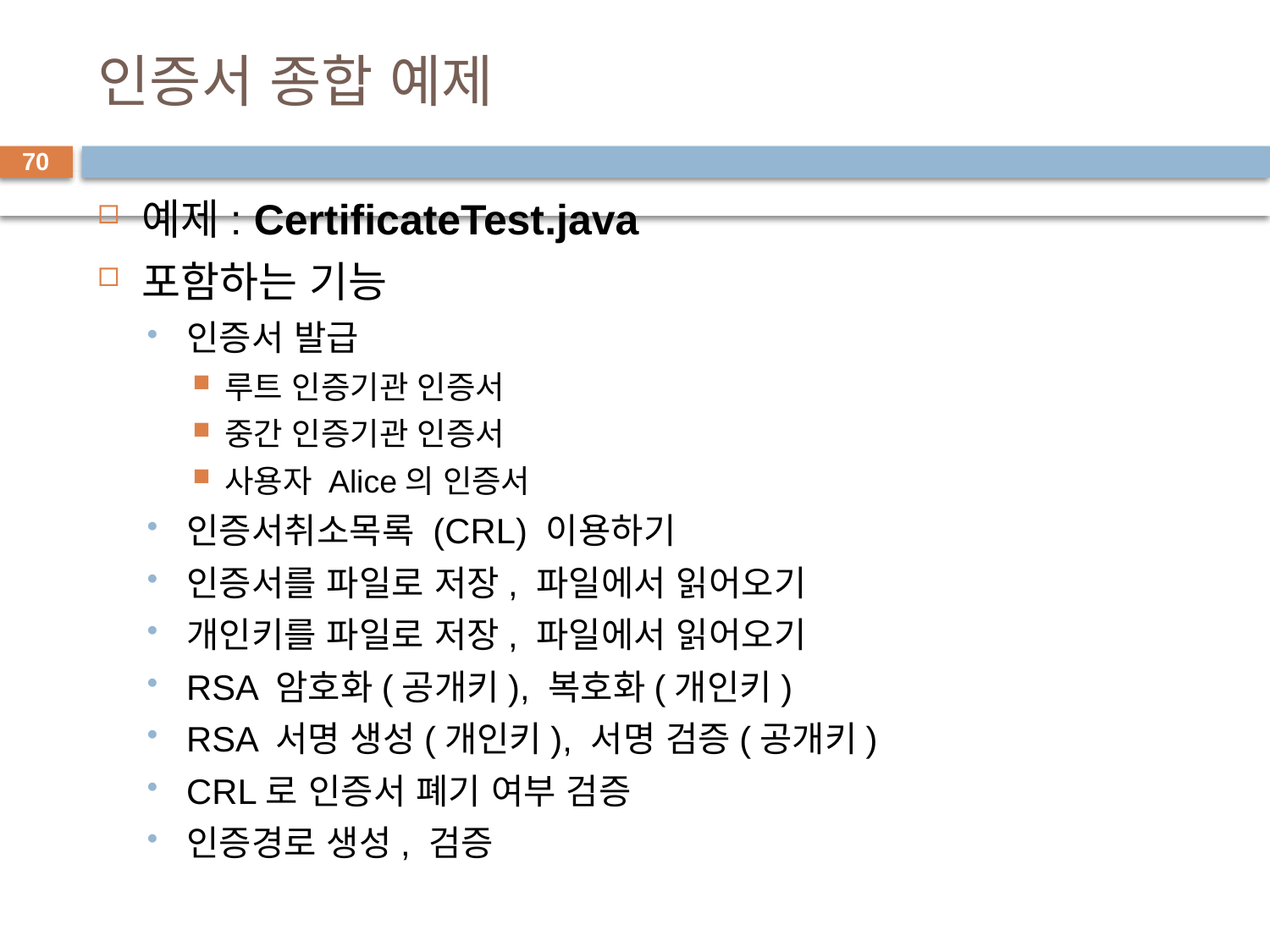

# 인증서 종합 예제
70
예제: CertificateTest.java
포함하는 기능
인증서 발급
루트 인증기관 인증서
중간 인증기관 인증서
사용자 Alice의 인증서
인증서취소목록 (CRL) 이용하기
인증서를 파일로 저장, 파일에서 읽어오기
개인키를 파일로 저장, 파일에서 읽어오기
RSA 암호화(공개키), 복호화(개인키)
RSA 서명 생성(개인키), 서명 검증(공개키)
CRL로 인증서 폐기 여부 검증
인증경로 생성, 검증